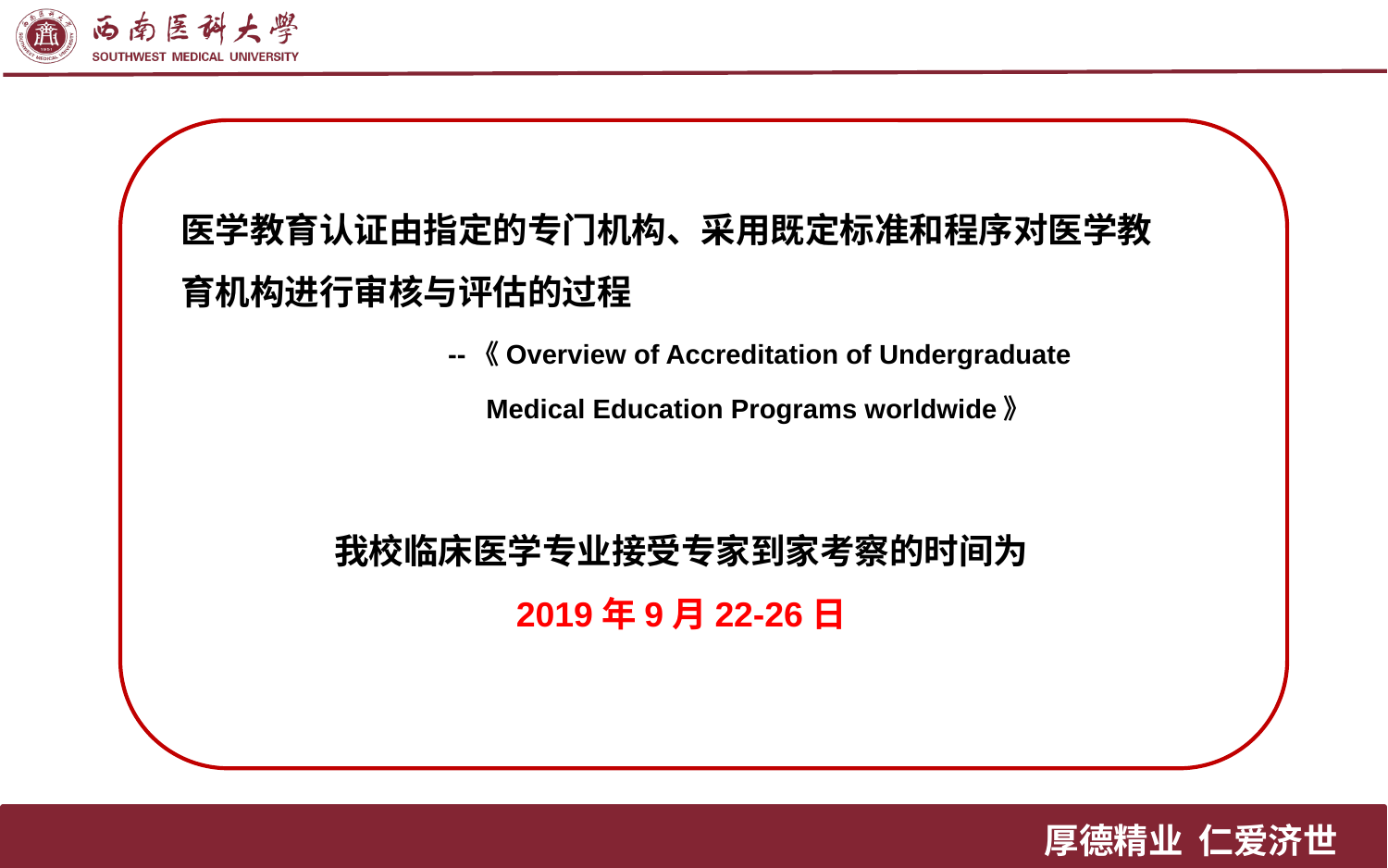

医学教育认证由指定的专门机构、采用既定标准和程序对医学教育机构进行审核与评估的过程
                                 --《Overview of Accreditation of Undergraduate
                                        Medical Education Programs worldwide》
我校临床医学专业接受专家到家考察的时间为
2019年9月22-26日